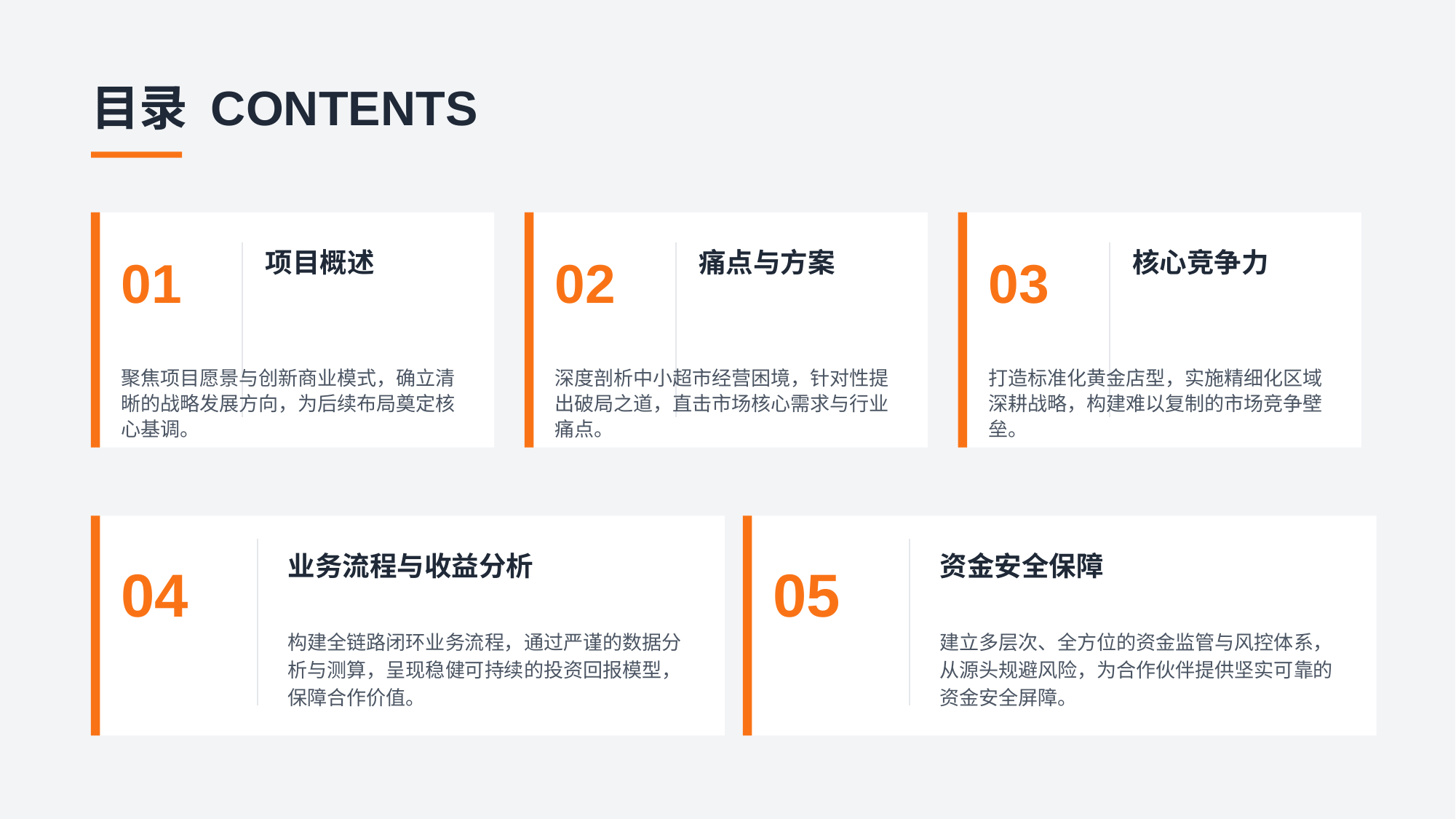

目录 CONTENTS

01
项目概述
02
痛点与方案
03
核心竞争力
聚焦项目愿景与创新商业模式，确立清晰的战略发展方向，为后续布局奠定核心基调。
深度剖析中小超市经营困境，针对性提出破局之道，直击市场核心需求与行业痛点。
打造标准化黄金店型，实施精细化区域深耕战略，构建难以复制的市场竞争壁垒。

04
业务流程与收益分析
05
资金安全保障
构建全链路闭环业务流程，通过严谨的数据分析与测算，呈现稳健可持续的投资回报模型，保障合作价值。
建立多层次、全方位的资金监管与风控体系，从源头规避风险，为合作伙伴提供坚实可靠的资金安全屏障。